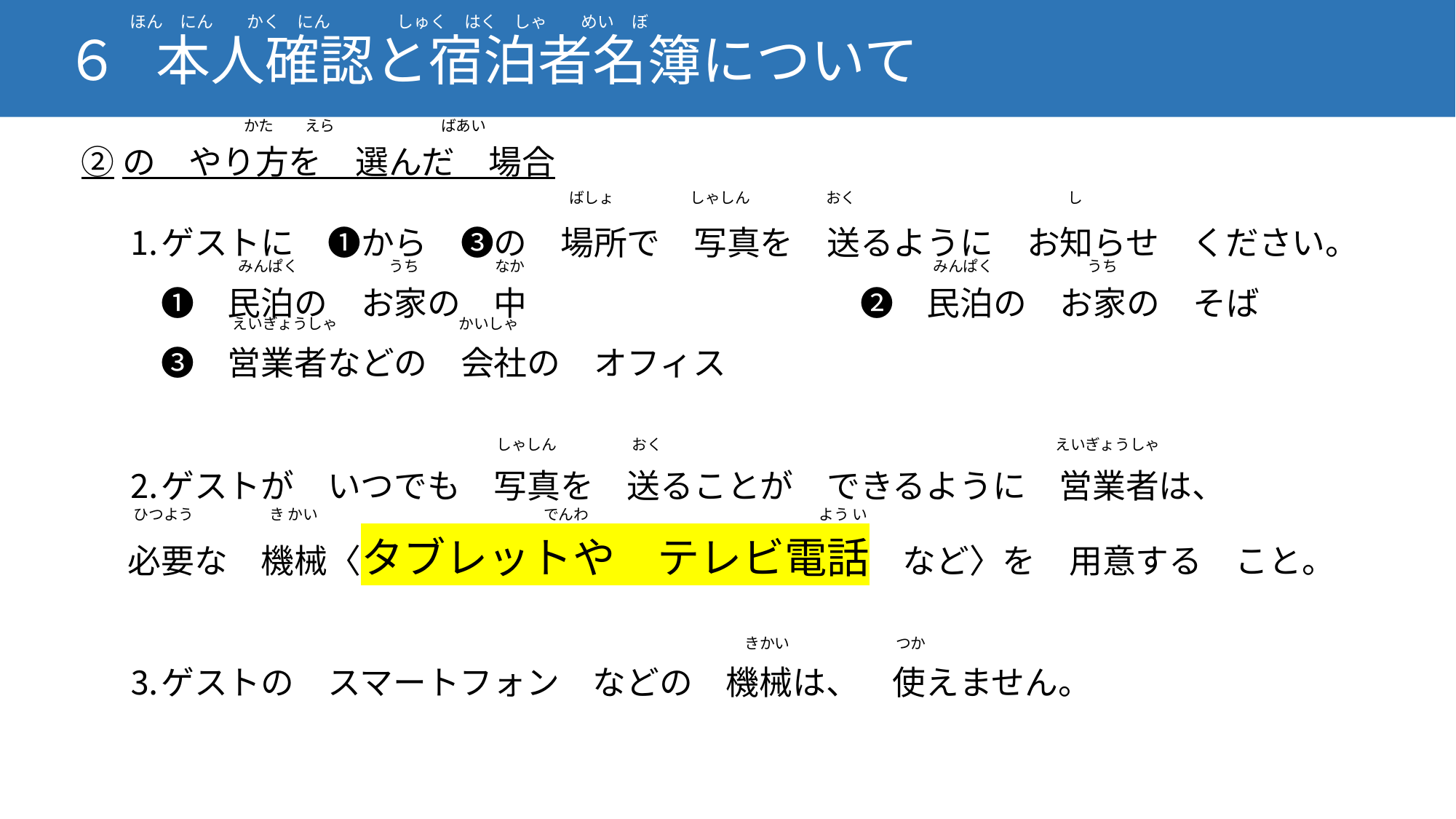

６　本人確認と宿泊者名簿について
　　　ほん　にん　　かく　にん　　　　しゅく　はく　しゃ　　めい　ぼ
　　　　　 かた         えら　　　　　　　ばあい
②の　やり方を　選んだ　場合
　　　　　　　　　　　　　　　　　　　　　　　　　　　　　　　ばしょ　　　　　しゃしん　　　　　おく　　　　　　　　　　　　　　し
　⒈ゲストに　➊から　❸の　場所で　写真を　送るように　お知らせ　ください。
　　➊　民泊の　お家の　中　　　　　　　　　　❷　民泊の　お家の　そば
　　❸　営業者などの　会社の　オフィス
　　　　　　　　　みんぱく　　　　　　うち　　　　　なか　　　　　　　　　　　　　　　　　　　　　　　　　　　みんぱく　　　　　　 うち
　　　　　　　　　えいぎょうしゃ　　　　　　　　かいしゃ
　　　　　　　　　　　　　　　　　　　　　　　　　しゃしん　　　　　おく　　　　　　　　　　　　　　　　　　　　　　　　　　えいぎょうしゃ
　⒉ゲストが　いつでも　写真を　送ることが　できるように　営業者は、
　必要な　機械〈タブレットや　テレビ電話　など〉を　用意する　こと。

　⒊ゲストの　スマートフォン　などの　機械は、　使えません。
　ひつよう　　　　　き かい                                                             　でんわ　　　　　　　　　　　　　　　 よう い
　　　　　　　　　　きかい　　　　　　　つか